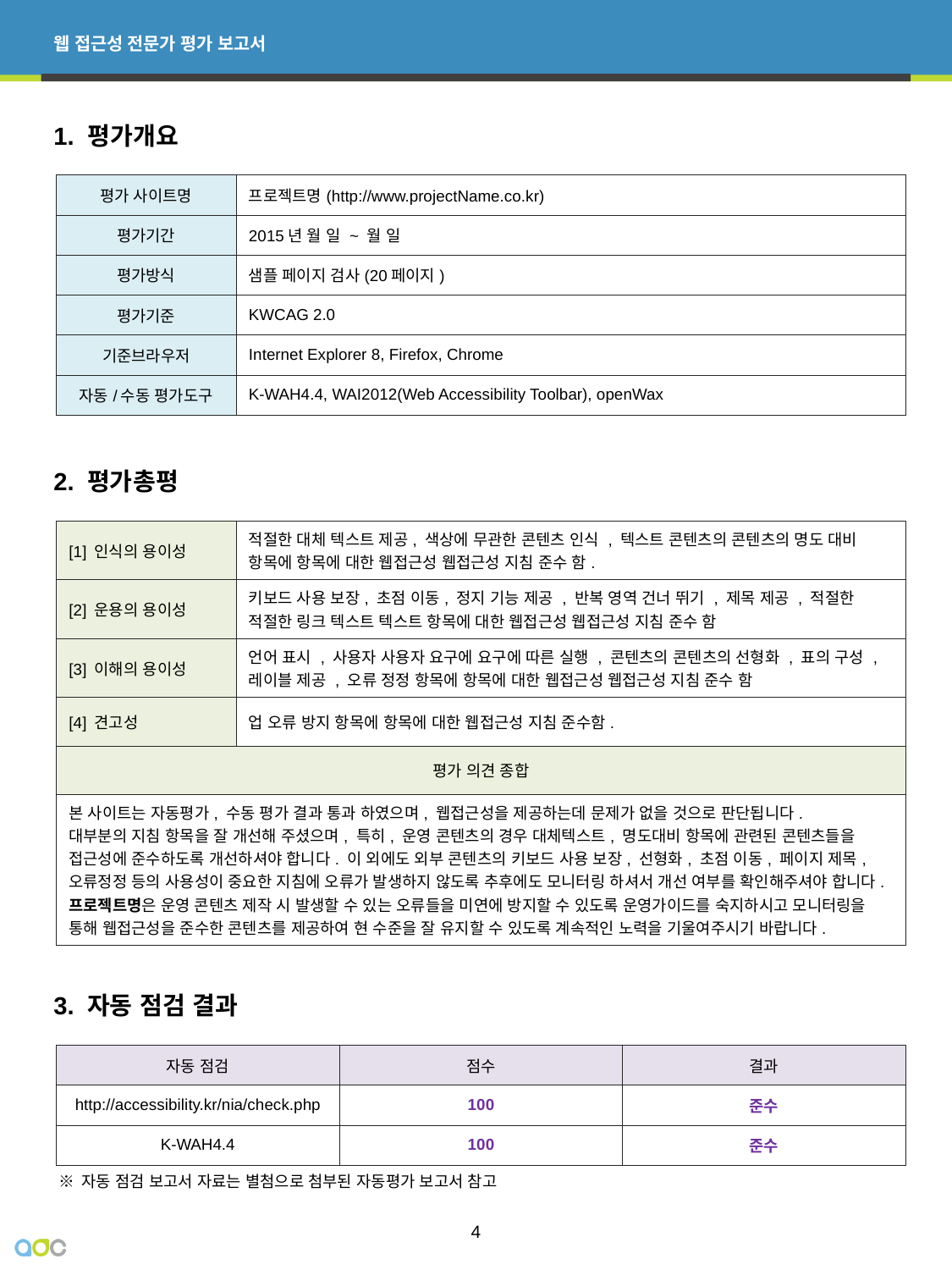

# 1. 평가개요
| 평가 사이트명 | 프로젝트명(http://www.projectName.co.kr) |
| --- | --- |
| 평가기간 | 2015년 월 일 ~ 월 일 |
| 평가방식 | 샘플 페이지 검사(20페이지) |
| 평가기준 | KWCAG 2.0 |
| 기준브라우저 | Internet Explorer 8, Firefox, Chrome |
| 자동/수동 평가도구 | K-WAH4.4, WAI2012(Web Accessibility Toolbar), openWax |
2. 평가총평
| [1] 인식의 용이성 | 적절한 대체 텍스트 제공, 색상에 무관한 콘텐츠 인식 , 텍스트 콘텐츠의 콘텐츠의 명도 대비 항목에 항목에 대한 웹접근성 웹접근성 지침 준수 함. |
| --- | --- |
| [2] 운용의 용이성 | 키보드 사용 보장, 초점 이동, 정지 기능 제공 , 반복 영역 건너 뛰기 , 제목 제공 , 적절한 적절한 링크 텍스트 텍스트 항목에 대한 웹접근성 웹접근성 지침 준수 함 |
| [3] 이해의 용이성 | 언어 표시 , 사용자 사용자 요구에 요구에 따른 실행 , 콘텐츠의 콘텐츠의 선형화 , 표의 구성 , 레이블 제공 , 오류 정정 항목에 항목에 대한 웹접근성 웹접근성 지침 준수 함 |
| [4] 견고성 | 업 오류 방지 항목에 항목에 대한 웹접근성 지침 준수함. |
| 평가 의견 종합 |  |
| 본 사이트는 자동평가, 수동 평가 결과 통과 하였으며, 웹접근성을 제공하는데 문제가 없을 것으로 판단됩니다. 대부분의 지침 항목을 잘 개선해 주셨으며, 특히, 운영 콘텐츠의 경우 대체텍스트, 명도대비 항목에 관련된 콘텐츠들을 접근성에 준수하도록 개선하셔야 합니다. 이 외에도 외부 콘텐츠의 키보드 사용 보장, 선형화, 초점 이동, 페이지 제목, 오류정정 등의 사용성이 중요한 지침에 오류가 발생하지 않도록 추후에도 모니터링 하셔서 개선 여부를 확인해주셔야 합니다. 프로젝트명은 운영 콘텐츠 제작 시 발생할 수 있는 오류들을 미연에 방지할 수 있도록 운영가이드를 숙지하시고 모니터링을 통해 웹접근성을 준수한 콘텐츠를 제공하여 현 수준을 잘 유지할 수 있도록 계속적인 노력을 기울여주시기 바랍니다. |  |
3. 자동 점검 결과
| 자동 점검 | 점수 | 결과 |
| --- | --- | --- |
| http://accessibility.kr/nia/check.php | 100 | 준수 |
| K-WAH4.4 | 100 | 준수 |
※ 자동 점검 보고서 자료는 별첨으로 첨부된 자동평가 보고서 참고
4